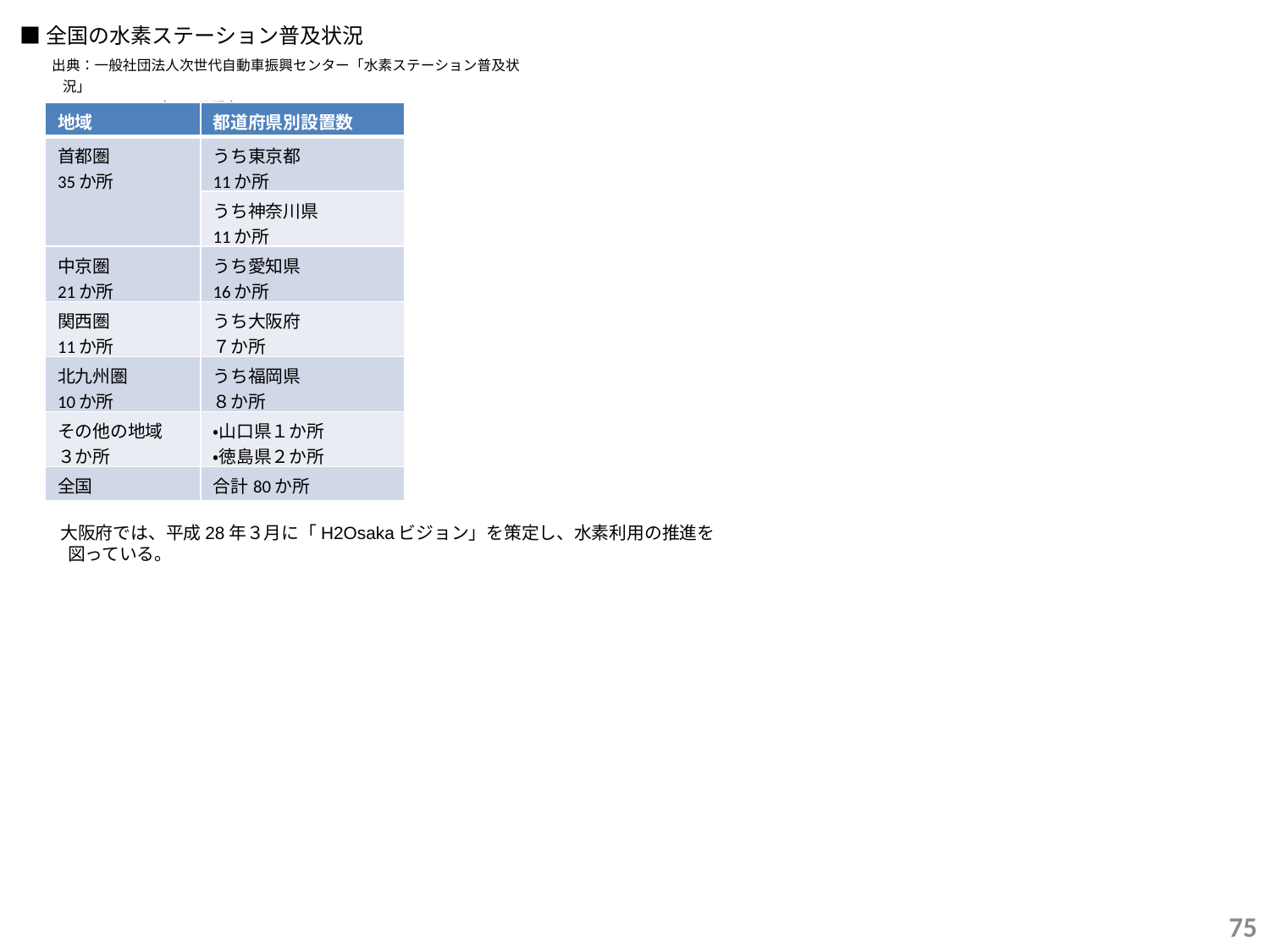

■全国の水素ステーション普及状況
　出典：一般社団法人次世代自動車振興センター「水素ステーション普及状況」
　　　　　※2016年12月現在
| 地域 | 都道府県別設置数 |
| --- | --- |
| 首都圏 35か所 | うち東京都 11か所 |
|  | うち神奈川県 11か所 |
| 中京圏 21か所 | うち愛知県 16か所 |
| 関西圏 11か所 | うち大阪府 ７か所 |
| 北九州圏 10か所 | うち福岡県 ８か所 |
| その他の地域 ３か所 | ・山口県１か所 ・徳島県２か所 |
| 全国 | 合計80か所 |
　大阪府では、平成28年３月に「H2Osakaビジョン」を策定し、水素利用の推進を図っている。
75